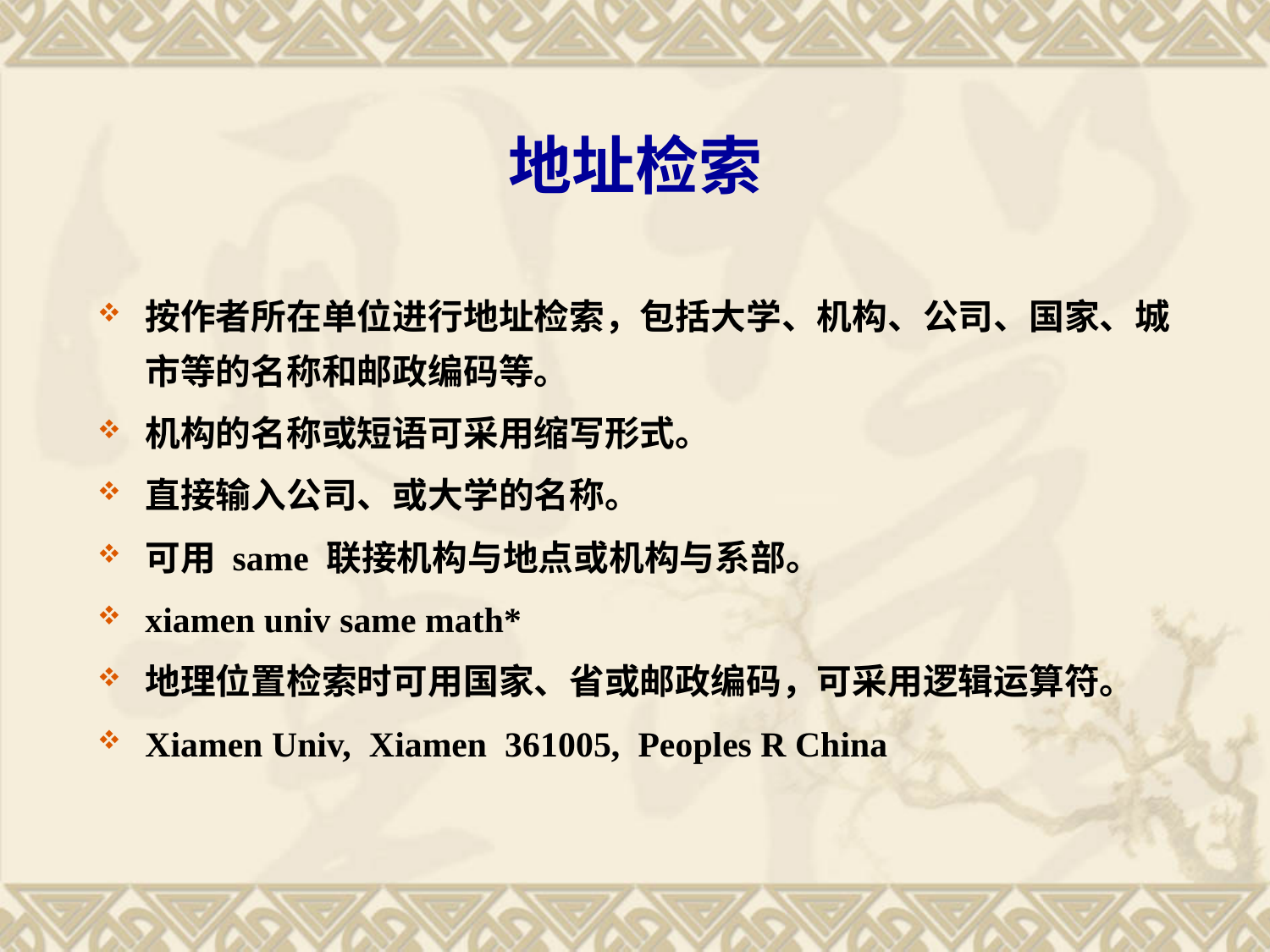

# 地址检索
按作者所在单位进行地址检索，包括大学、机构、公司、国家、城市等的名称和邮政编码等。
机构的名称或短语可采用缩写形式。
直接输入公司、或大学的名称。
可用 same 联接机构与地点或机构与系部。
xiamen univ same math*
地理位置检索时可用国家、省或邮政编码，可采用逻辑运算符。
Xiamen Univ,  Xiamen  361005,  Peoples R China